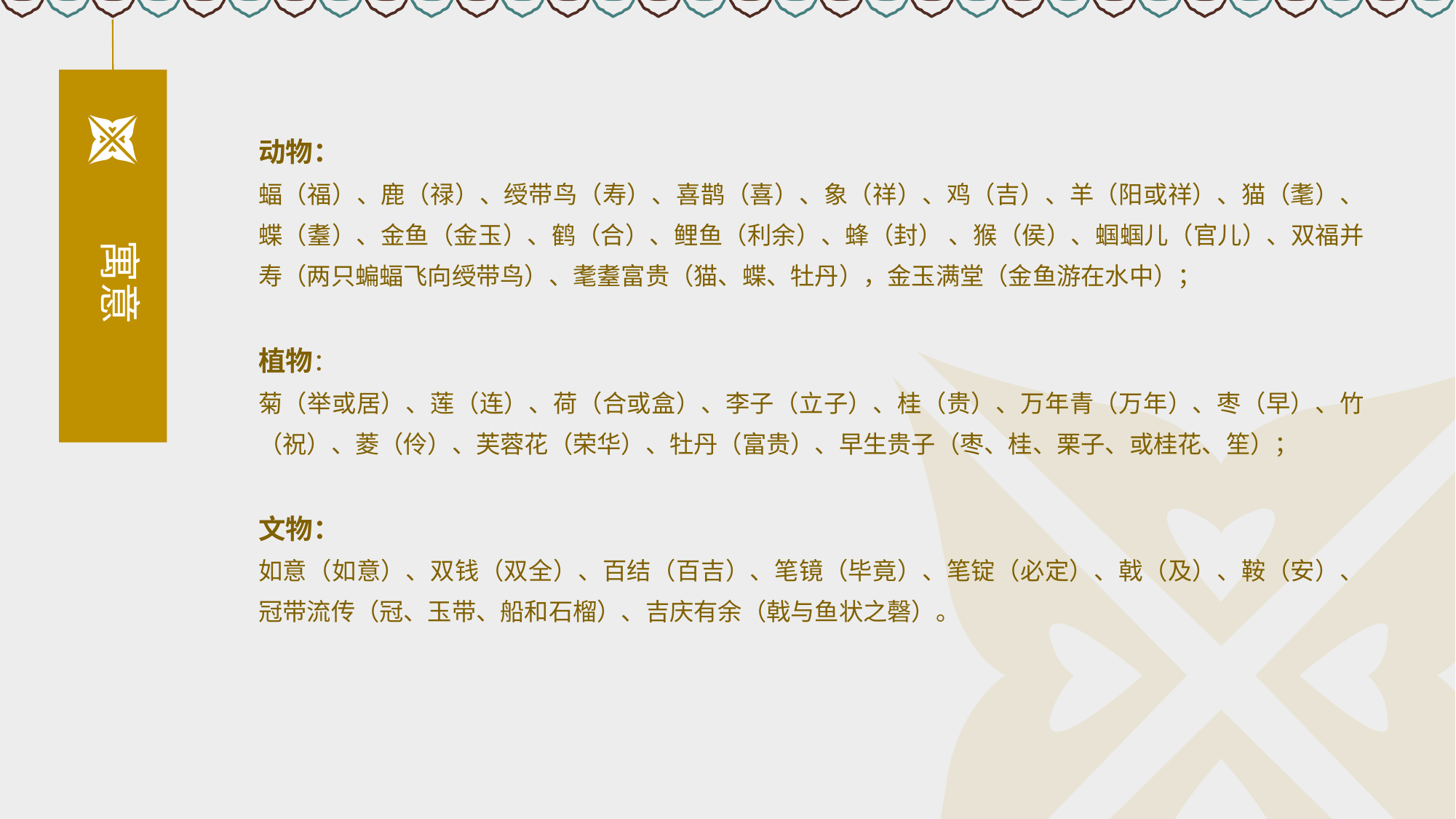

动物：
蝠（福）、鹿（禄）、绶带鸟（寿）、喜鹊（喜）、象（祥）、鸡（吉）、羊（阳或祥）、猫（耄）、蝶（耋）、金鱼（金玉）、鹤（合）、鲤鱼（利余）、蜂（封） 、猴（侯）、蝈蝈儿（官儿）、双福并寿（两只蝙蝠飞向绶带鸟）、耄耋富贵（猫、蝶、牡丹），金玉满堂（金鱼游在水中）；

植物：
菊（举或居）、莲（连）、荷（合或盒）、李子（立子）、桂（贵）、万年青（万年）、枣（早）、竹（祝）、菱（伶）、芙蓉花（荣华）、牡丹（富贵）、早生贵子（枣、桂、栗子、或桂花、笙）；

文物：
如意（如意）、双钱（双全）、百结（百吉）、笔镜（毕竟）、笔锭（必定）、戟（及）、鞍（安）、冠带流传（冠、玉带、船和石榴）、吉庆有余（戟与鱼状之磬）。
寓意